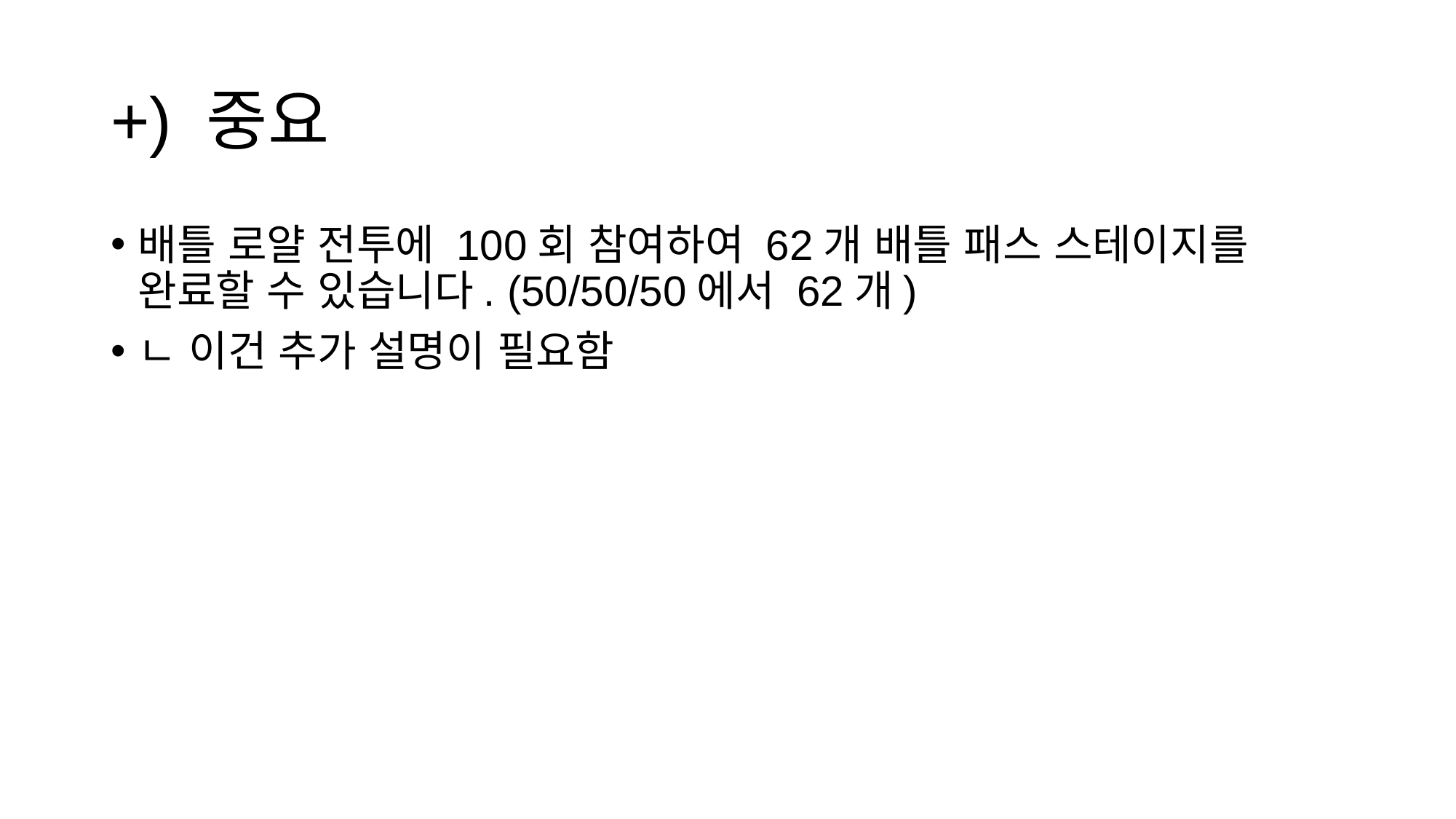

# +) 중요
배틀 로얄 전투에 100회 참여하여 62개 배틀 패스 스테이지를 완료할 수 있습니다. (50/50/50에서 62개)
ㄴ 이건 추가 설명이 필요함